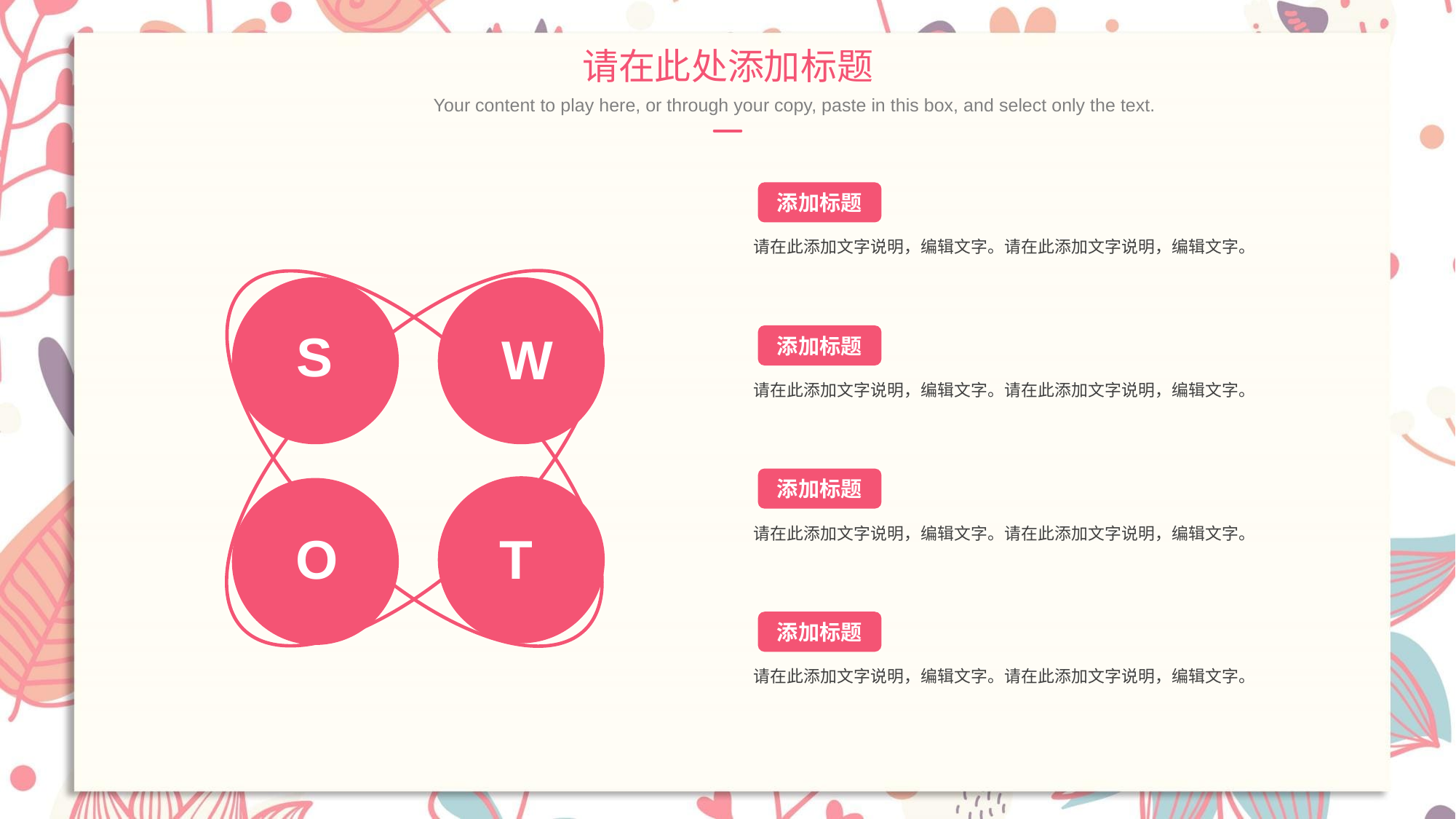

请在此处添加标题
Your content to play here, or through your copy, paste in this box, and select only the text.
添加标题
请在此添加文字说明，编辑文字。请在此添加文字说明，编辑文字。

S
W
添加标题

请在此添加文字说明，编辑文字。请在此添加文字说明，编辑文字。
添加标题

请在此添加文字说明，编辑文字。请在此添加文字说明，编辑文字。
O
T
添加标题
请在此添加文字说明，编辑文字。请在此添加文字说明，编辑文字。